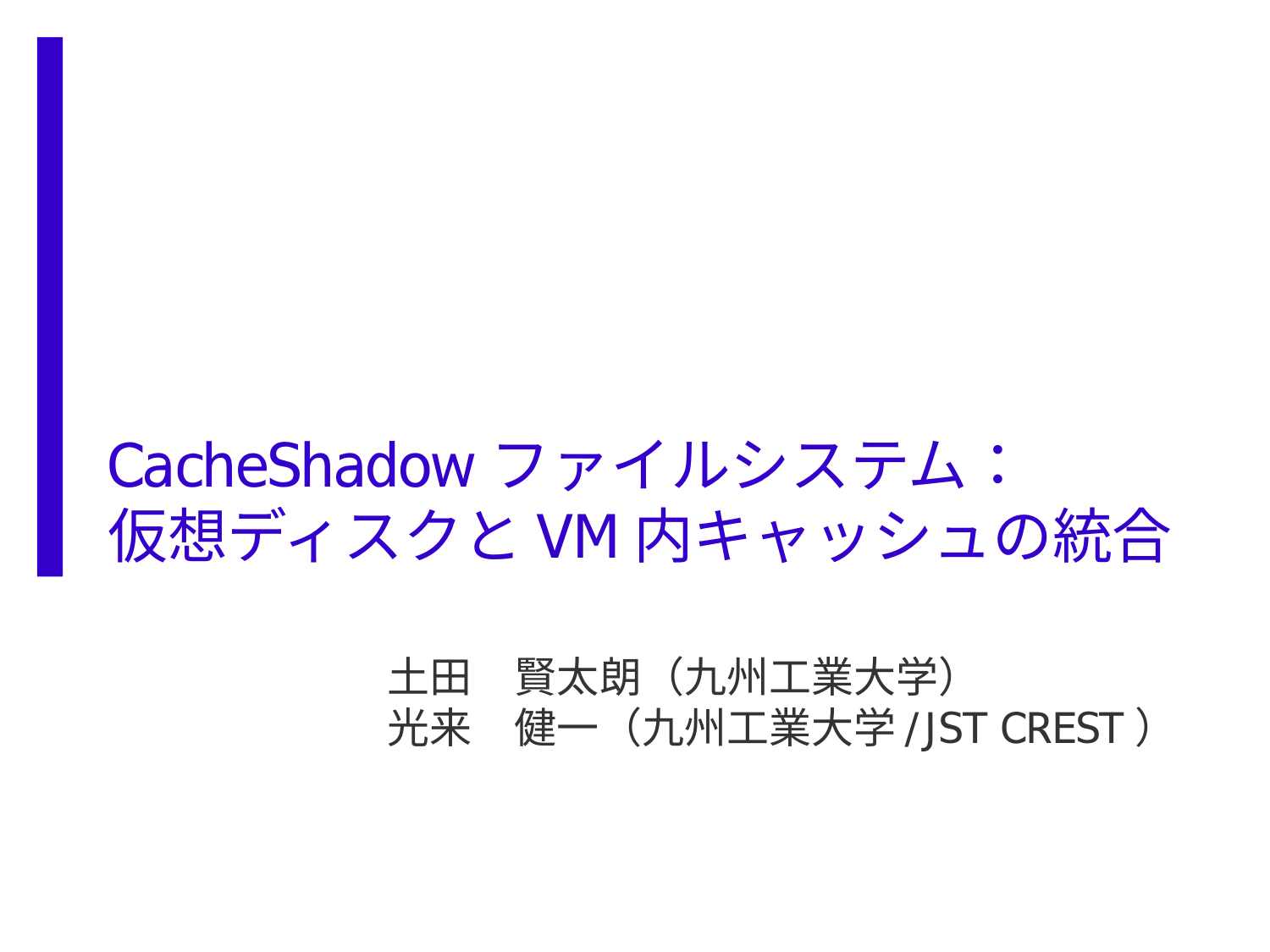

# CacheShadowファイルシステム： 仮想ディスクとVM内キャッシュの統合
土田　賢太朗（九州工業大学）
光来　健一（九州工業大学/JST CREST）